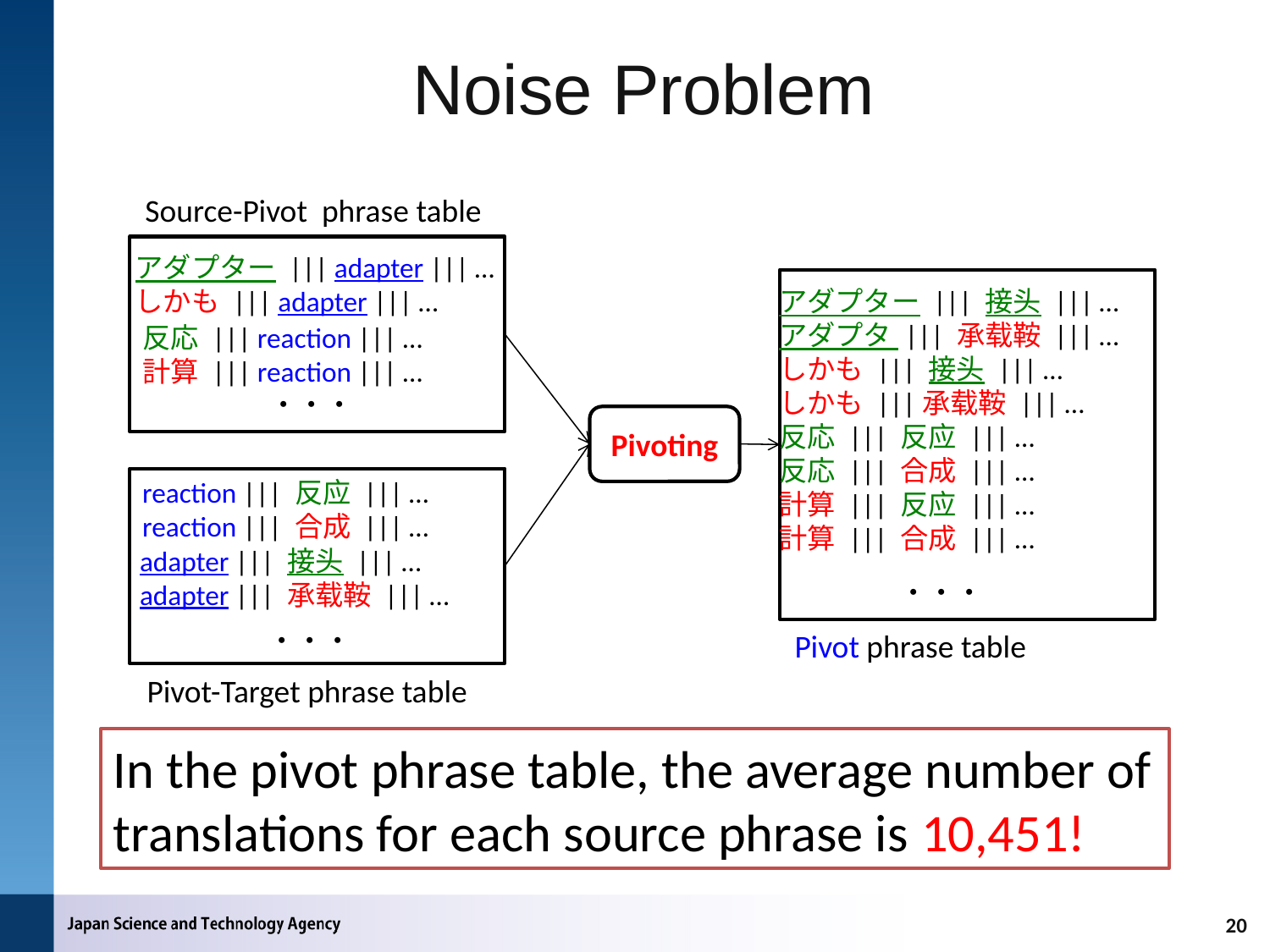

# Noise Problem
Source-Pivot  phrase table

アダプター ||| adapter ||| …
しかも ||| adapter ||| …

反応 ||| reaction ||| …
計算 ||| reaction ||| …
・・・

アダプター ||| 接头 ||| …
アダプタ ||| 承载鞍 ||| …
しかも ||| 接头 ||| …
しかも |||承载鞍 ||| …
反応 ||| 反应 ||| …
反応 ||| 合成 ||| …
計算 ||| 反应 ||| …
計算 ||| 合成 ||| …
・・・
Pivoting

reaction ||| 反应 ||| …
reaction ||| 合成 ||| …
adapter ||| 接头 ||| …
adapter ||| 承载鞍 ||| …
・・・
Pivot phrase table
Pivot-Target phrase table
In the pivot phrase table, the average number of translations for each source phrase is 10,451!
20